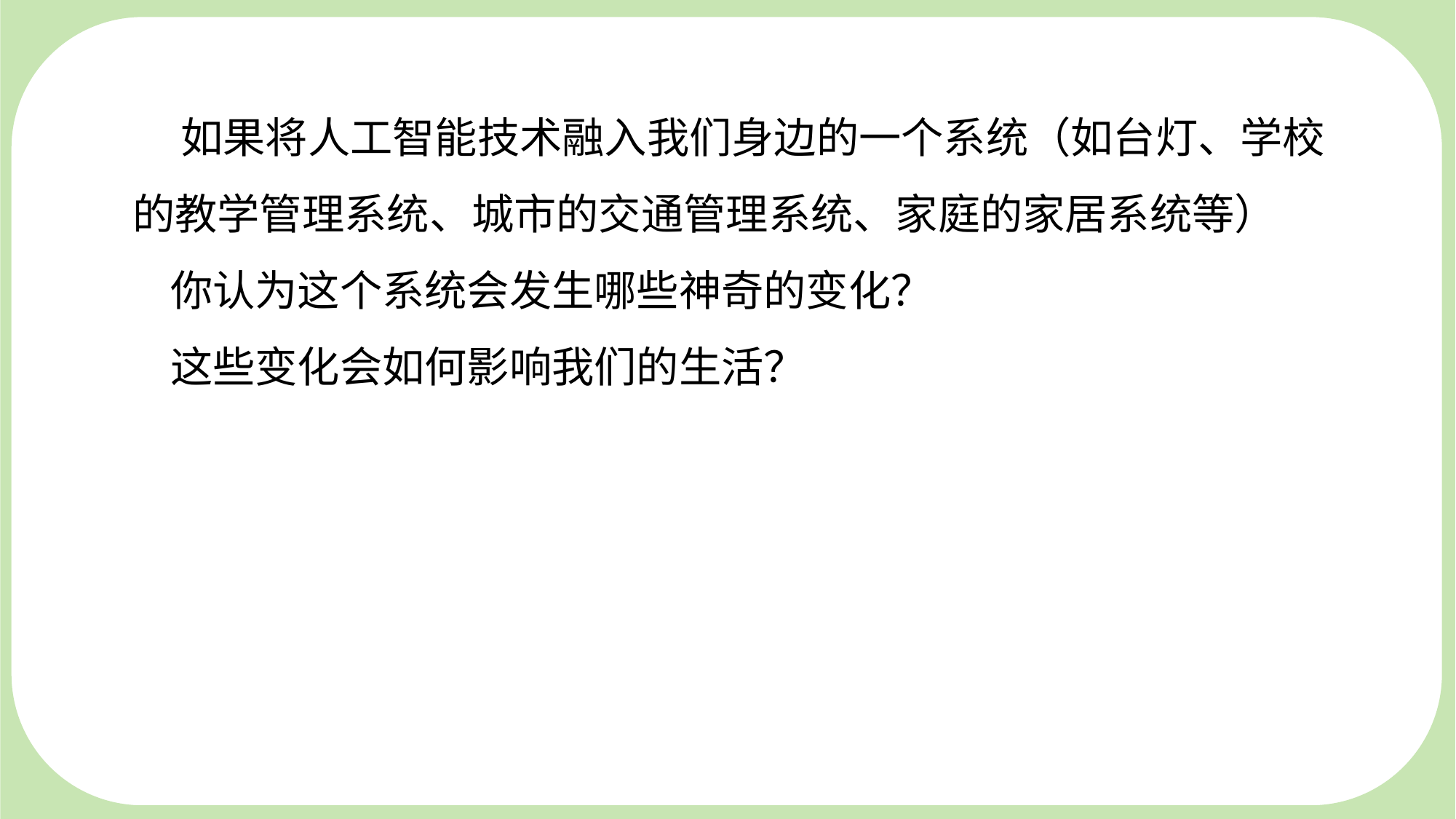

如果将人工智能技术融入我们身边的一个系统（如台灯、学校的教学管理系统、城市的交通管理系统、家庭的家居系统等）
    你认为这个系统会发生哪些神奇的变化？
    这些变化会如何影响我们的生活？